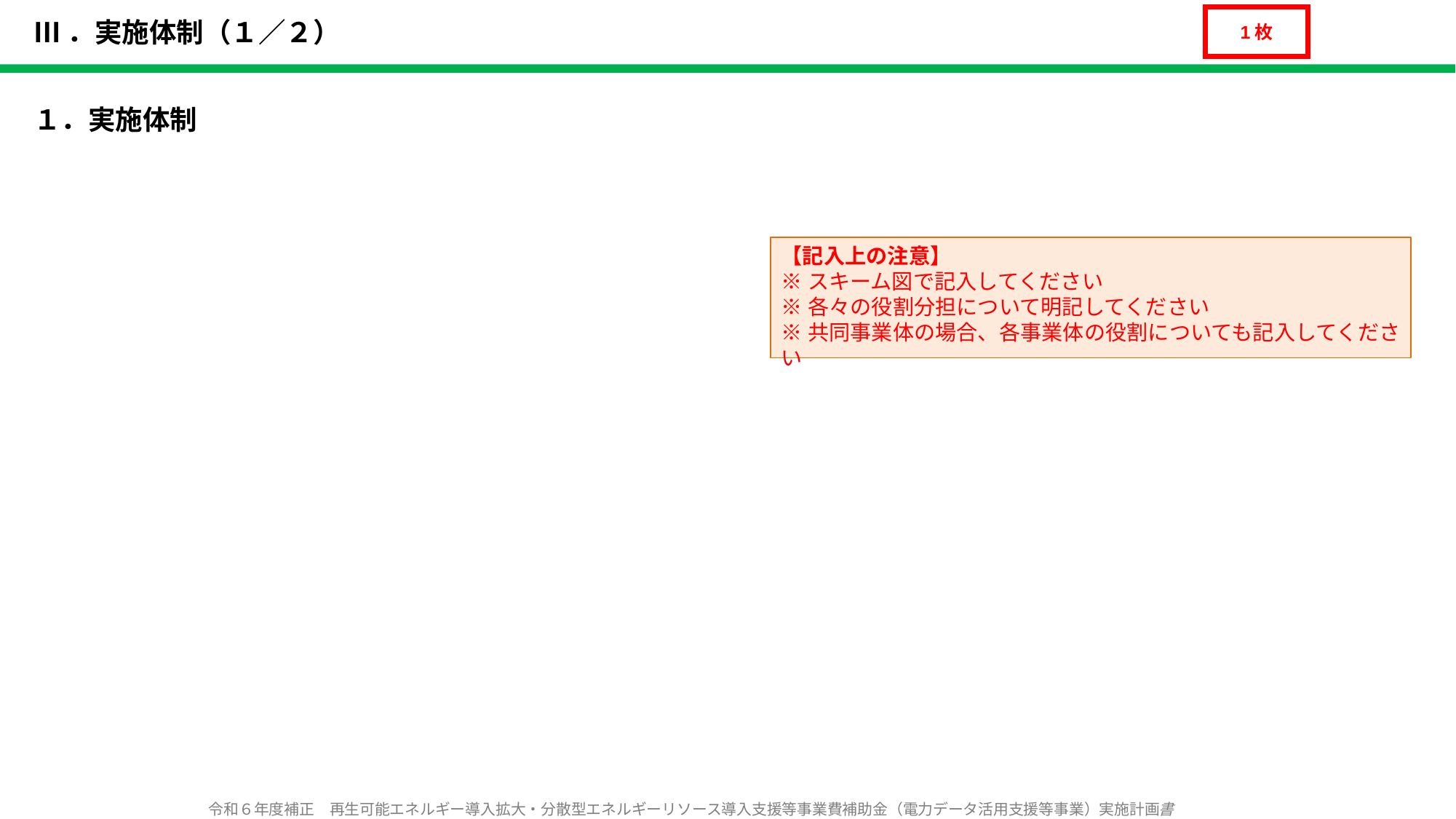

Ⅲ．実施体制（１／２）
1枚
１．実施体制
【記入上の注意】
※スキーム図で記入してください
※各々の役割分担について明記してください
※共同事業体の場合、各事業体の役割についても記入してください